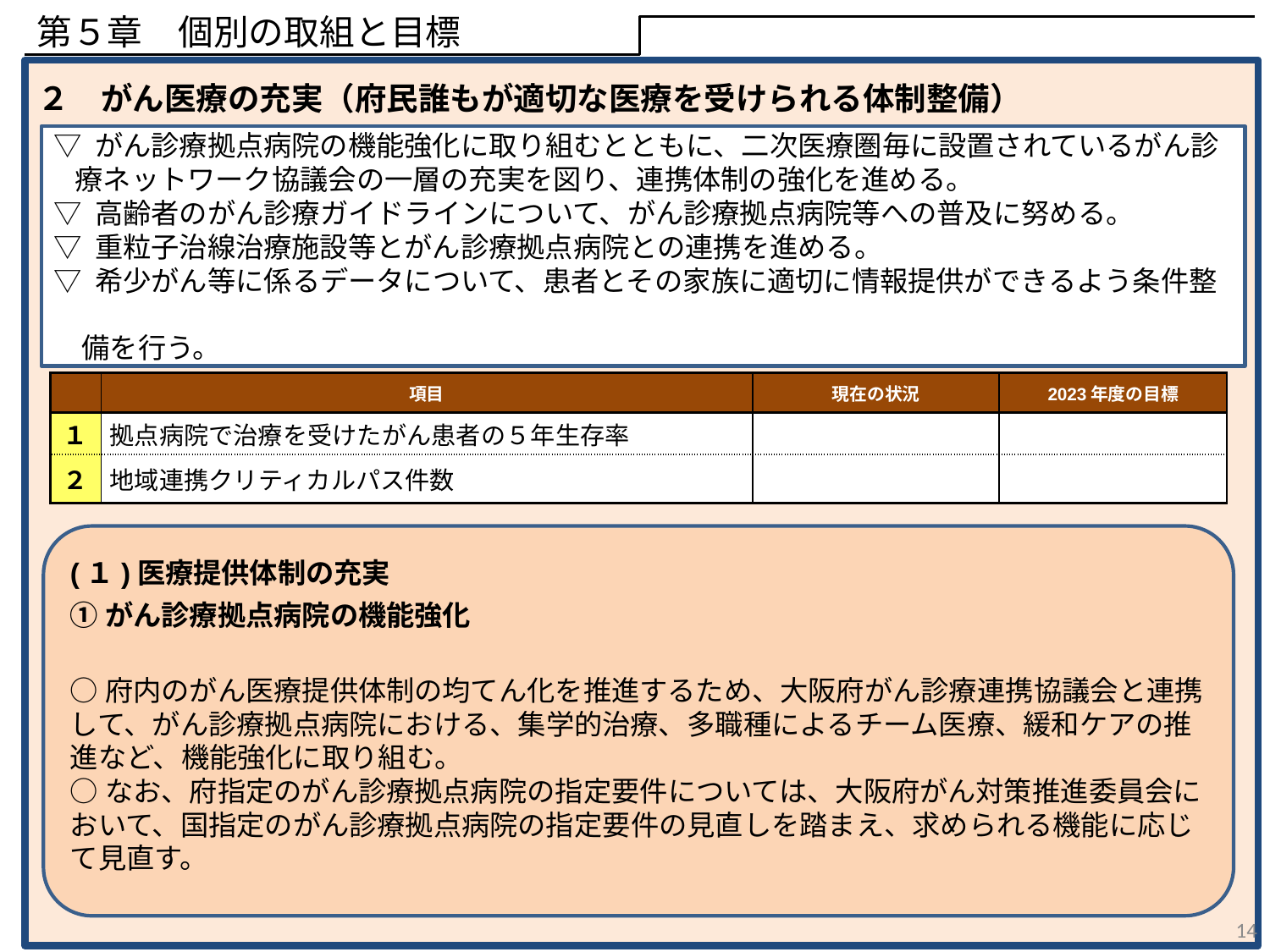

第５章　個別の取組と目標

２　がん医療の充実（府民誰もが適切な医療を受けられる体制整備）

▽ がん診療拠点病院の機能強化に取り組むとともに、二次医療圏毎に設置されているがん診療ネットワーク協議会の一層の充実を図り、連携体制の強化を進める。
▽ 高齢者のがん診療ガイドラインについて、がん診療拠点病院等への普及に努める。
▽ 重粒子治線治療施設等とがん診療拠点病院との連携を進める。
▽ 希少がん等に係るデータについて、患者とその家族に適切に情報提供ができるよう条件整
　備を行う。
|  | 項目 | 現在の状況 | 2023年度の目標 |
| --- | --- | --- | --- |
| １ | 拠点病院で治療を受けたがん患者の５年生存率 |  |  |
| ２ | 地域連携クリティカルパス件数 |  |  |
(１)医療提供体制の充実
①がん診療拠点病院の機能強化

○府内のがん医療提供体制の均てん化を推進するため、大阪府がん診療連携協議会と連携して、がん診療拠点病院における、集学的治療、多職種によるチーム医療、緩和ケアの推進など、機能強化に取り組む。
○なお、府指定のがん診療拠点病院の指定要件については、大阪府がん対策推進委員会において、国指定のがん診療拠点病院の指定要件の見直しを踏まえ、求められる機能に応じて見直す。

14